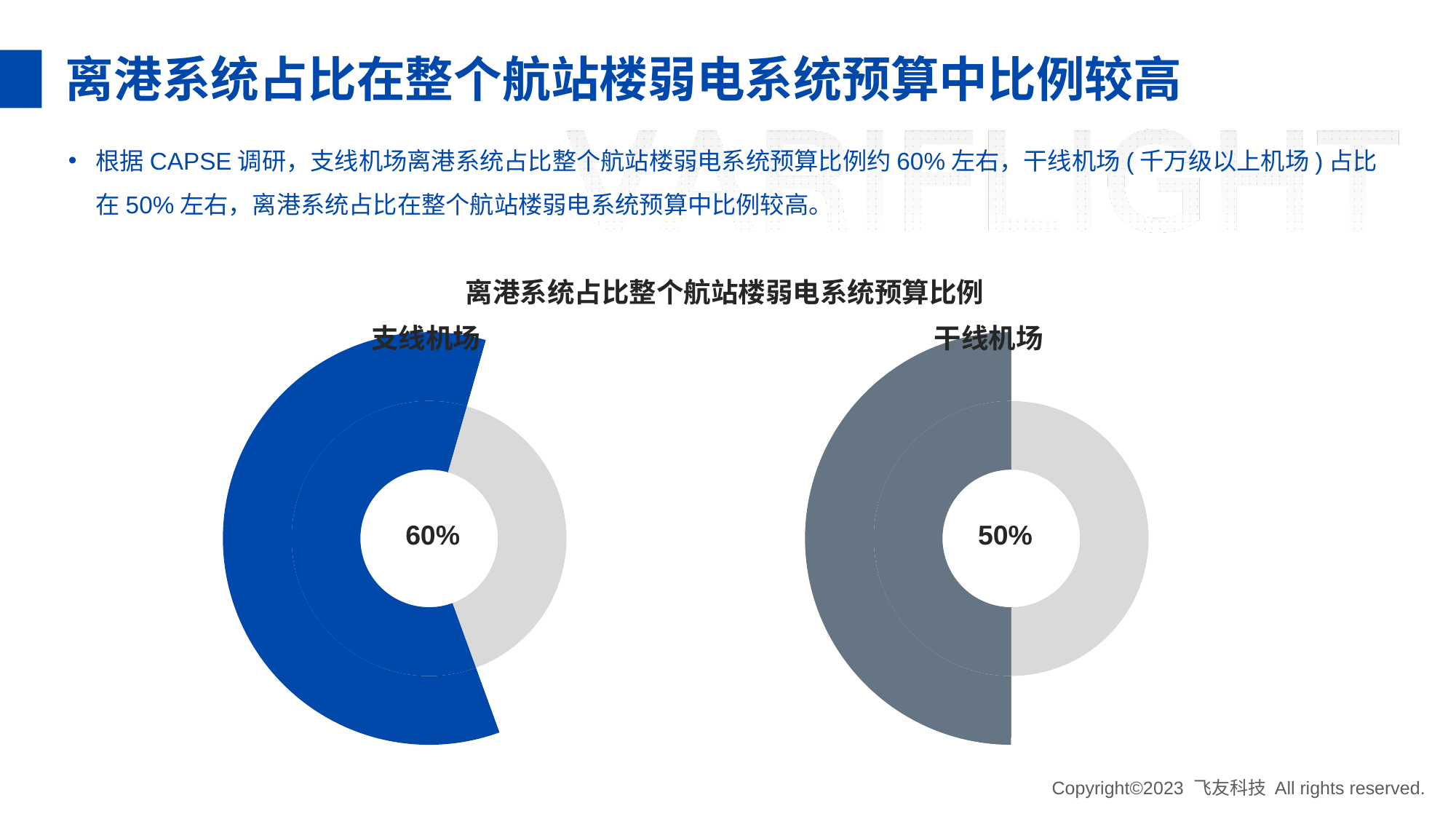

离港系统占比在整个航站楼弱电系统预算中比例较高
根据CAPSE调研，支线机场离港系统占比整个航站楼弱电系统预算比例约60%左右，干线机场(千万级以上机场)占比在50%左右，离港系统占比在整个航站楼弱电系统预算中比例较高。
离港系统占比整个航站楼弱电系统预算比例
支线机场
干线机场

### Chart

| Category |  |  |
|---|---|---|
| 显示 | 0.6 | 0.6 |
| 辅助 | 0.4 | 0.4 |

### Chart

| Category |  |  |
|---|---|---|
| 显示 | 0.5 | 0.5 |
| 辅助 | 0.5 | 0.5 |
60%
50%